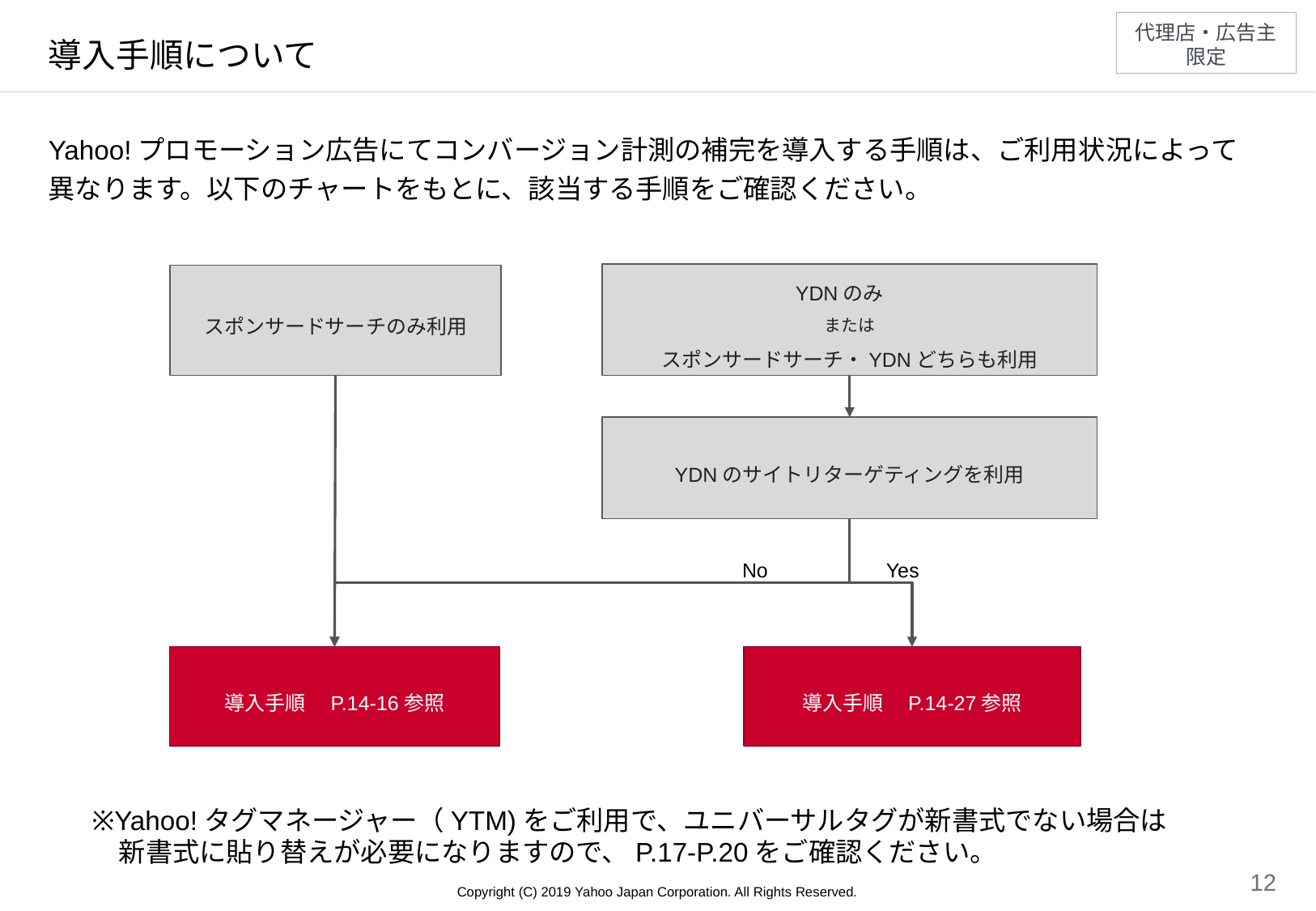

# 導入手順について
Yahoo!プロモーション広告にてコンバージョン計測の補完を導入する手順は、ご利用状況によって
異なります。以下のチャートをもとに、該当する手順をご確認ください。
YDNのみ
または
スポンサードサーチ・YDNどちらも利用
スポンサードサーチのみ利用
YDNのサイトリターゲティングを利用
No
Yes
導入手順　P.14-16参照
導入手順　P.14-27参照
※Yahoo!タグマネージャー（YTM)をご利用で、ユニバーサルタグが新書式でない場合は
　新書式に貼り替えが必要になりますので、P.17-P.20をご確認ください。
12
Copyright (C) 2019 Yahoo Japan Corporation. All Rights Reserved.